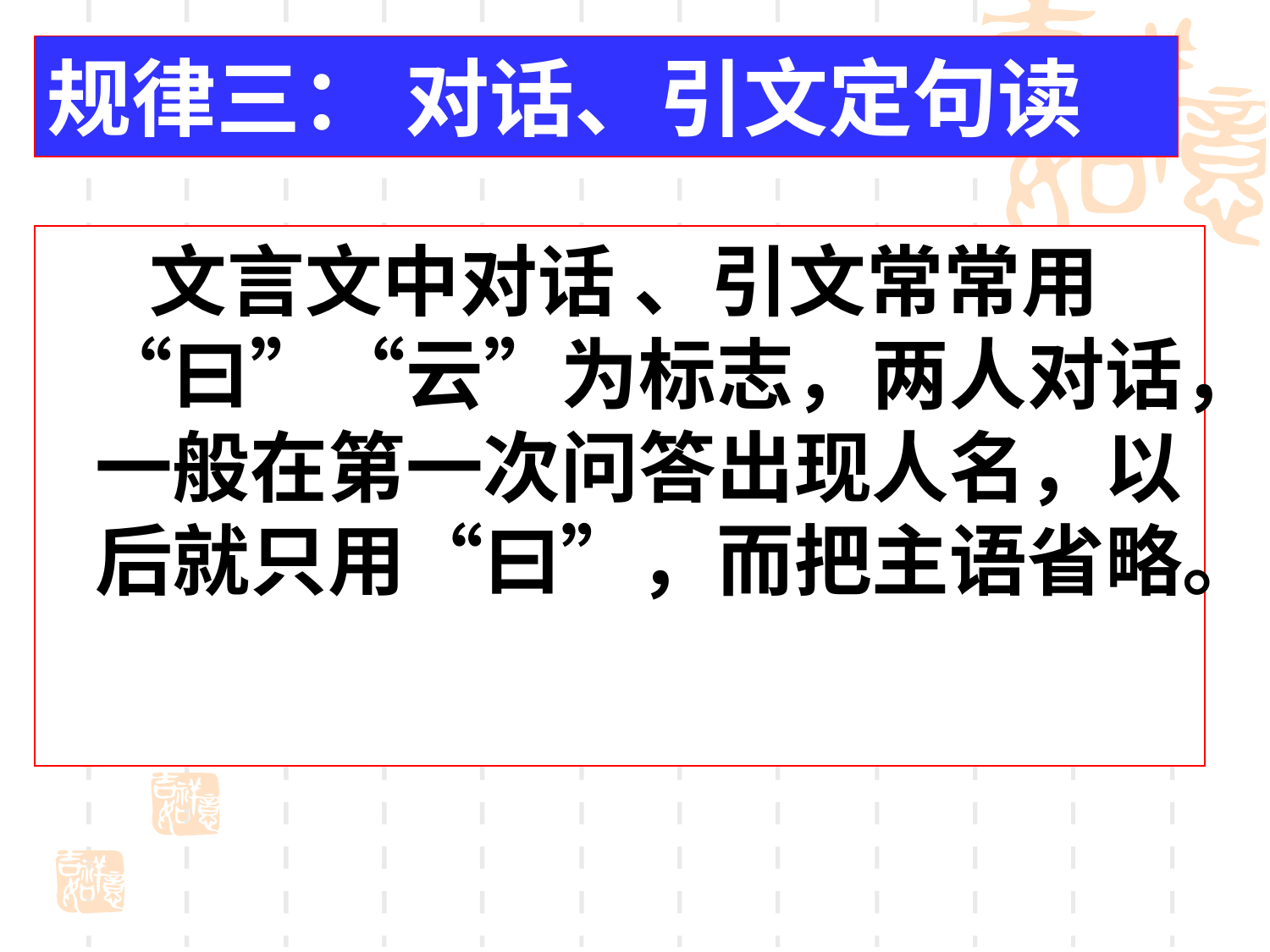

# 规律三： 对话、引文定句读
       文言文中对话 、引文常常用“曰”“云”为标志，两人对话，一般在第一次问答出现人名，以后就只用“曰”，而把主语省略。